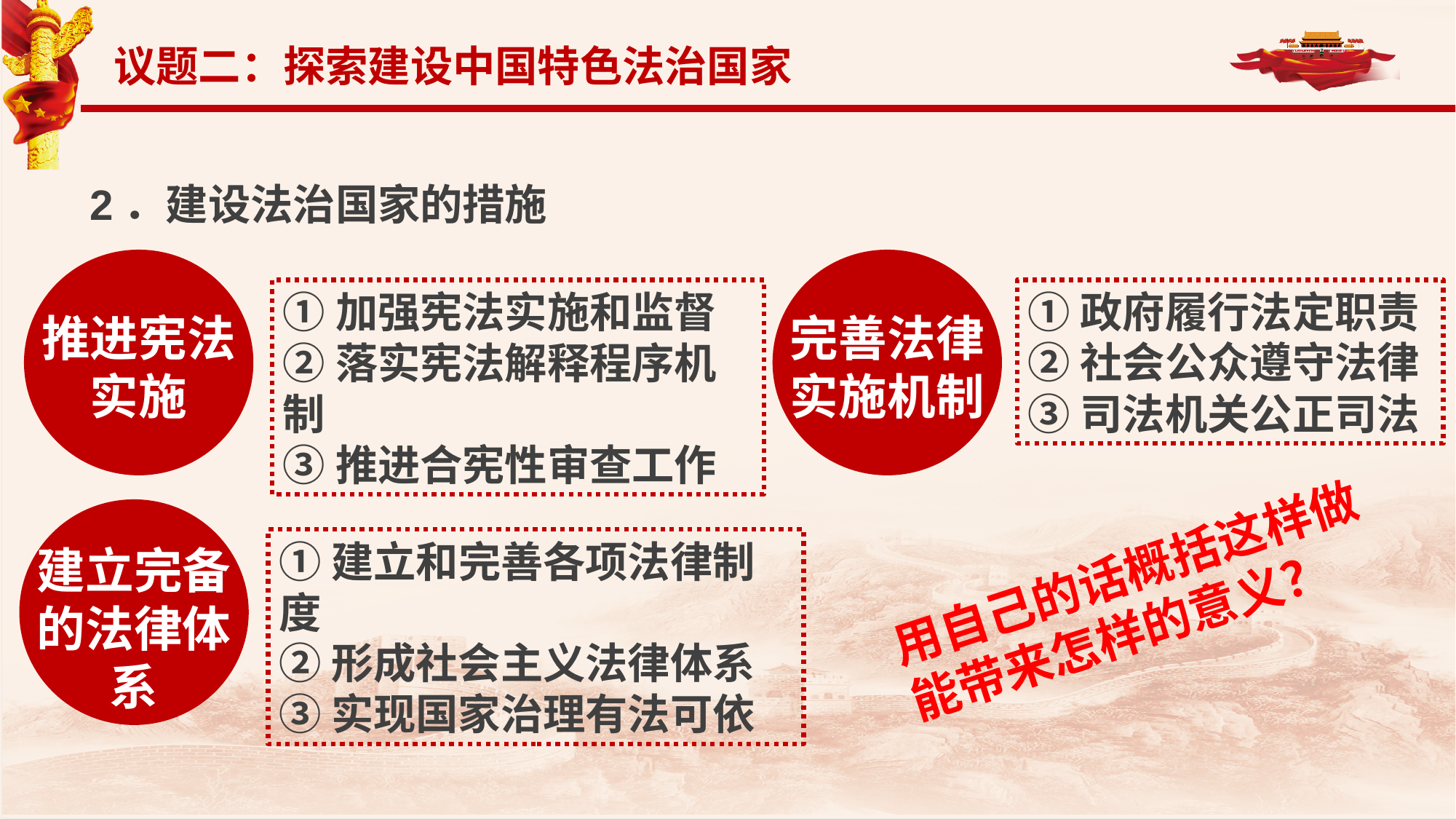

议题二：探索建设中国特色法治国家
2．建设法治国家的措施

推进宪法实施

完善法律实施机制
①政府履行法定职责
②社会公众遵守法律
③司法机关公正司法
①加强宪法实施和监督
②落实宪法解释程序机制
③推进合宪性审查工作

建立完备的法律体系
用自己的话概括这样做能带来怎样的意义？
①建立和完善各项法律制度
②形成社会主义法律体系
③实现国家治理有法可依